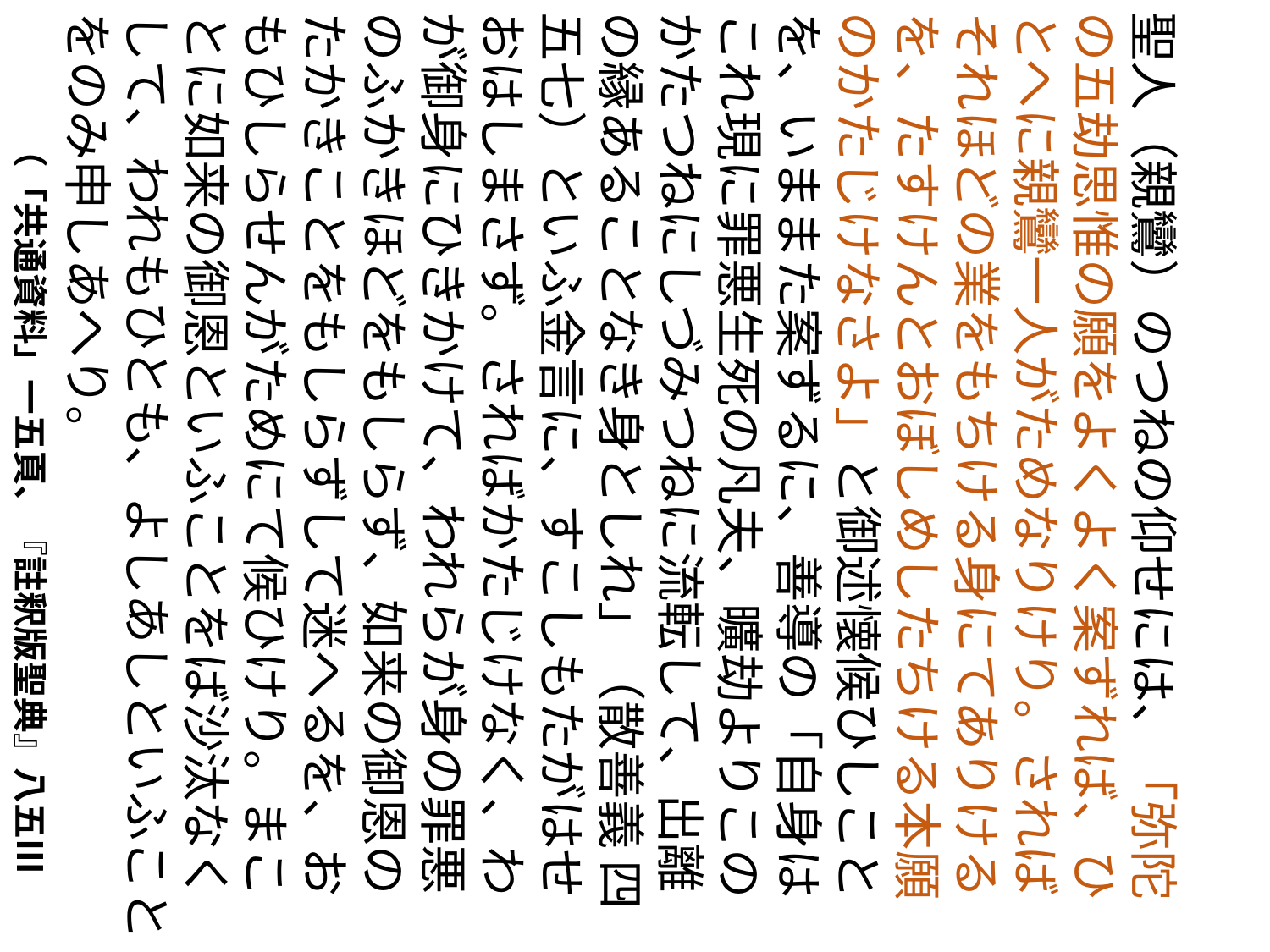

聖人（親鸞）のつねの仰せには、「弥陀の五劫思惟の願をよくよく案ずれば、ひとへに親鸞一人がためなりけり。さればそれほどの業をもちける身にてありけるを、たすけんとおぼしめしたちける本願のかたじけなさよ」と御述懐候ひしことを、いままた案ずるに、善導の「自身はこれ現に罪悪生死の凡夫、曠劫よりこのかたつねにしづみつねに流転して、出離の縁あることなき身としれ」（散善義 四五七）といふ金言に、すこしもたがはせおはしまさず。さればかたじけなく、わが御身にひきかけて、われらが身の罪悪のふかきほどをもしらず、如来の御恩のたかきことをもしらずして迷へるを、おもひしらせんがためにて候ひけり。まことに如来の御恩といふことをば沙汰なくして、われもひとも、よしあしといふことをのみ申しあへり。
　　　（「共通資料」一五頁、『註釈版聖典』八五Ⅲ頁）